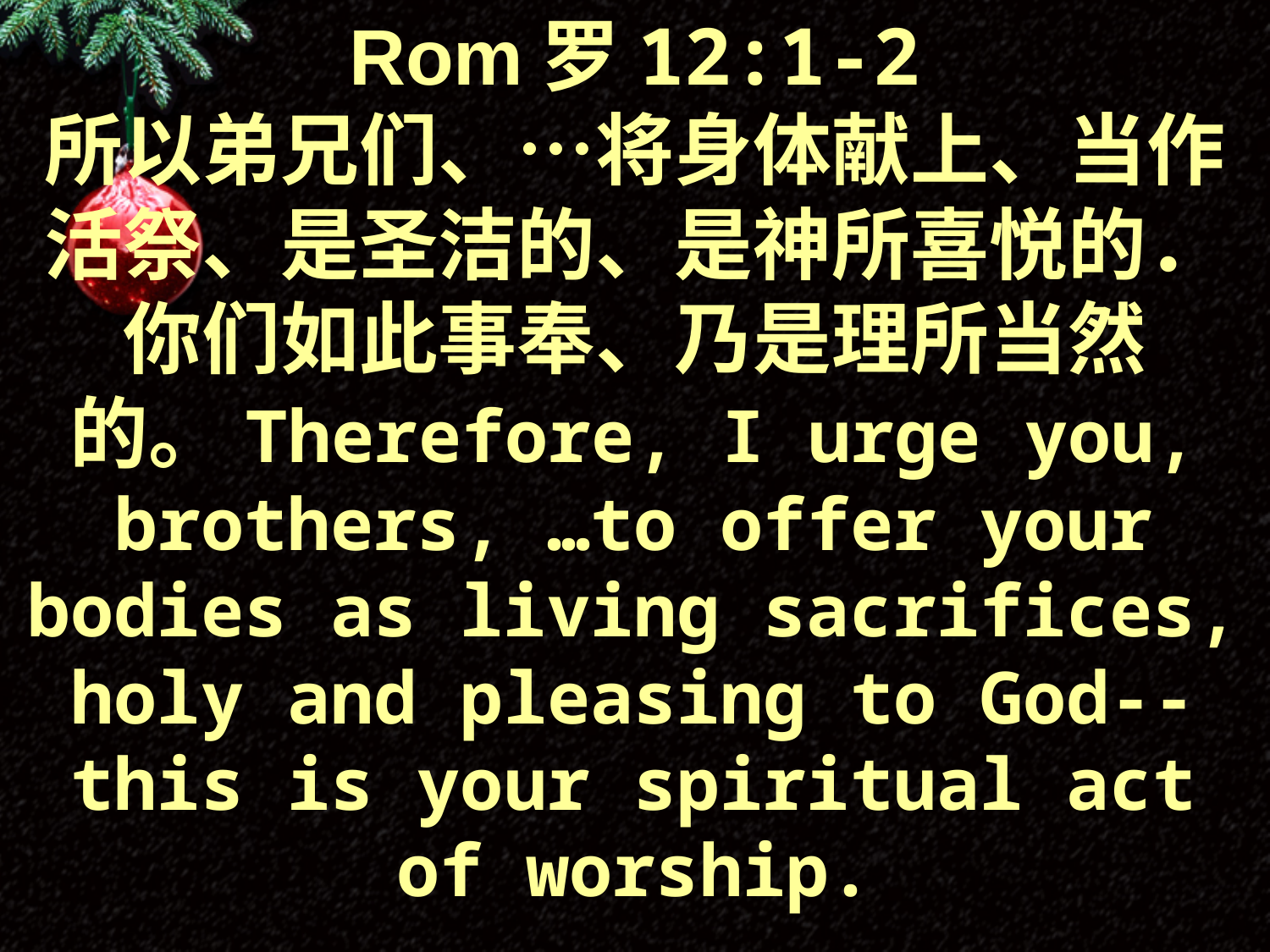

Rom罗12:1-2
所以弟兄们、…将身体献上、当作活祭、是圣洁的、是神所喜悦的．你们如此事奉、乃是理所当然的。Therefore, I urge you, brothers, …to offer your bodies as living sacrifices, holy and pleasing to God--this is your spiritual act of worship.